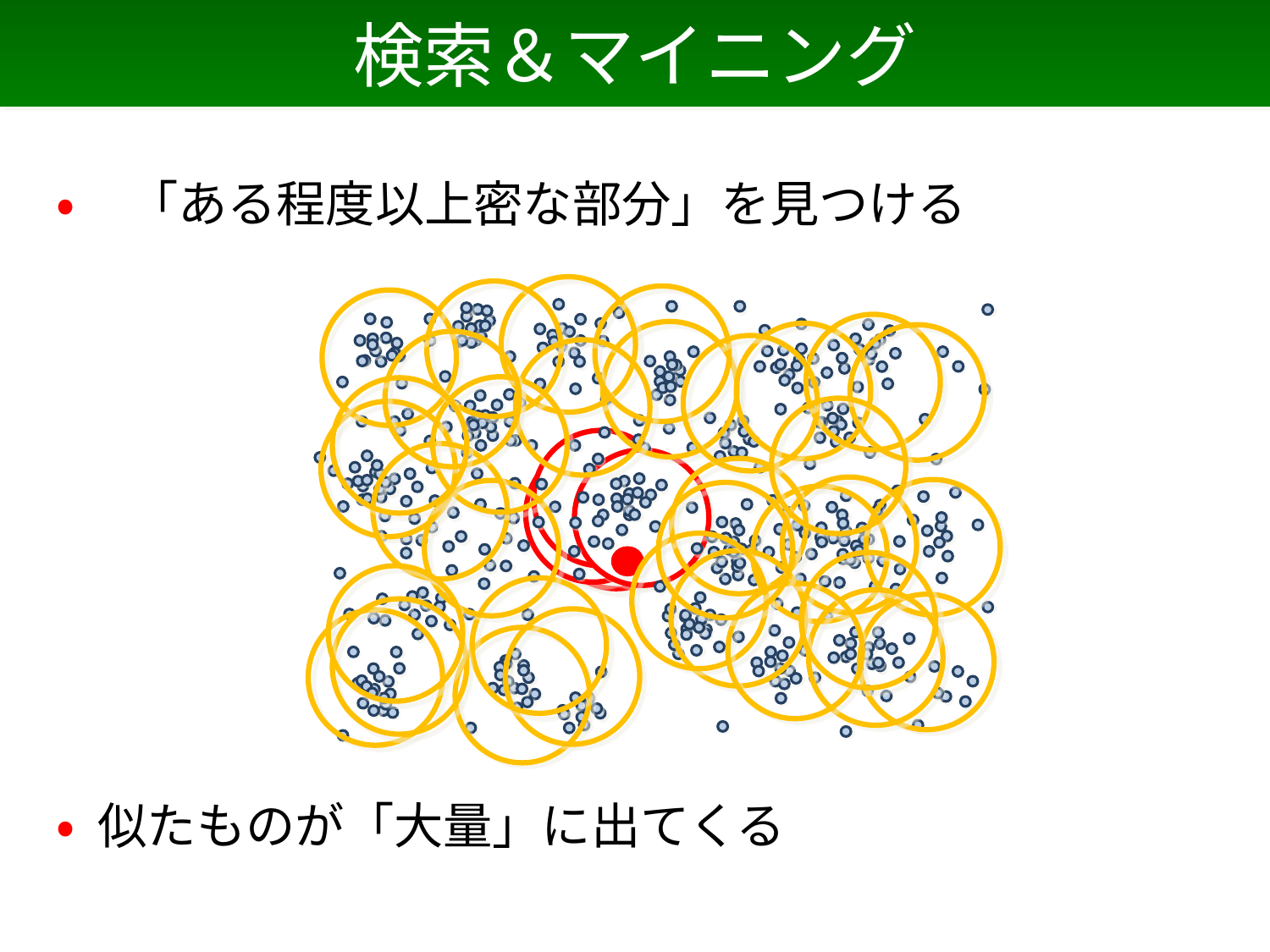

# 検索＆マイニング
• 「ある程度以上密な部分」を見つける

• 似たものが「大量」に出てくる